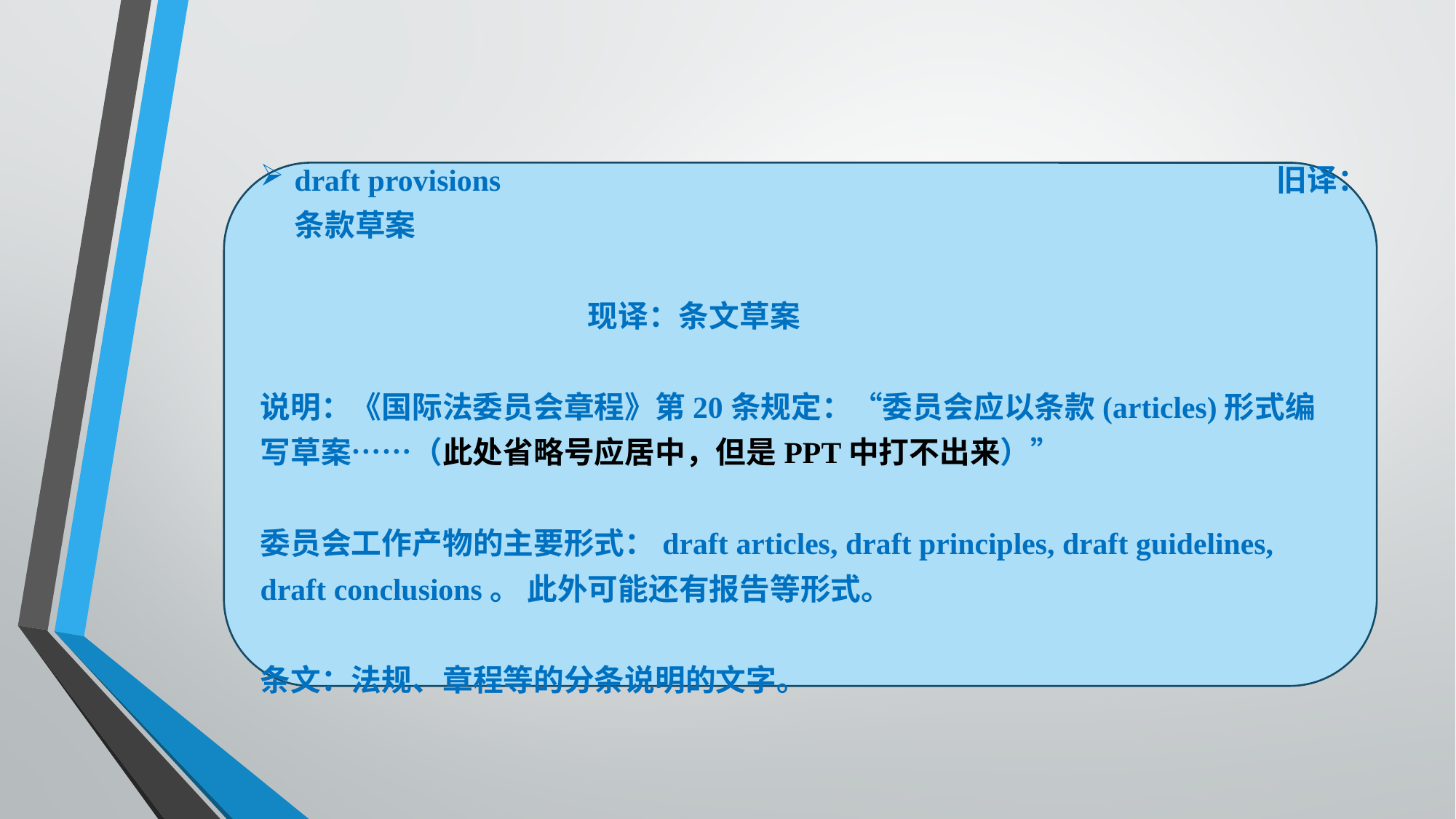

draft provisions								旧译：条款草案
												现译：条文草案

说明：《国际法委员会章程》第20条规定：“委员会应以条款(articles)形式编写草案……（此处省略号应居中，但是PPT中打不出来）”

委员会工作产物的主要形式：draft articles, draft principles, draft guidelines, draft conclusions。 此外可能还有报告等形式。

条文：法规、章程等的分条说明的文字。